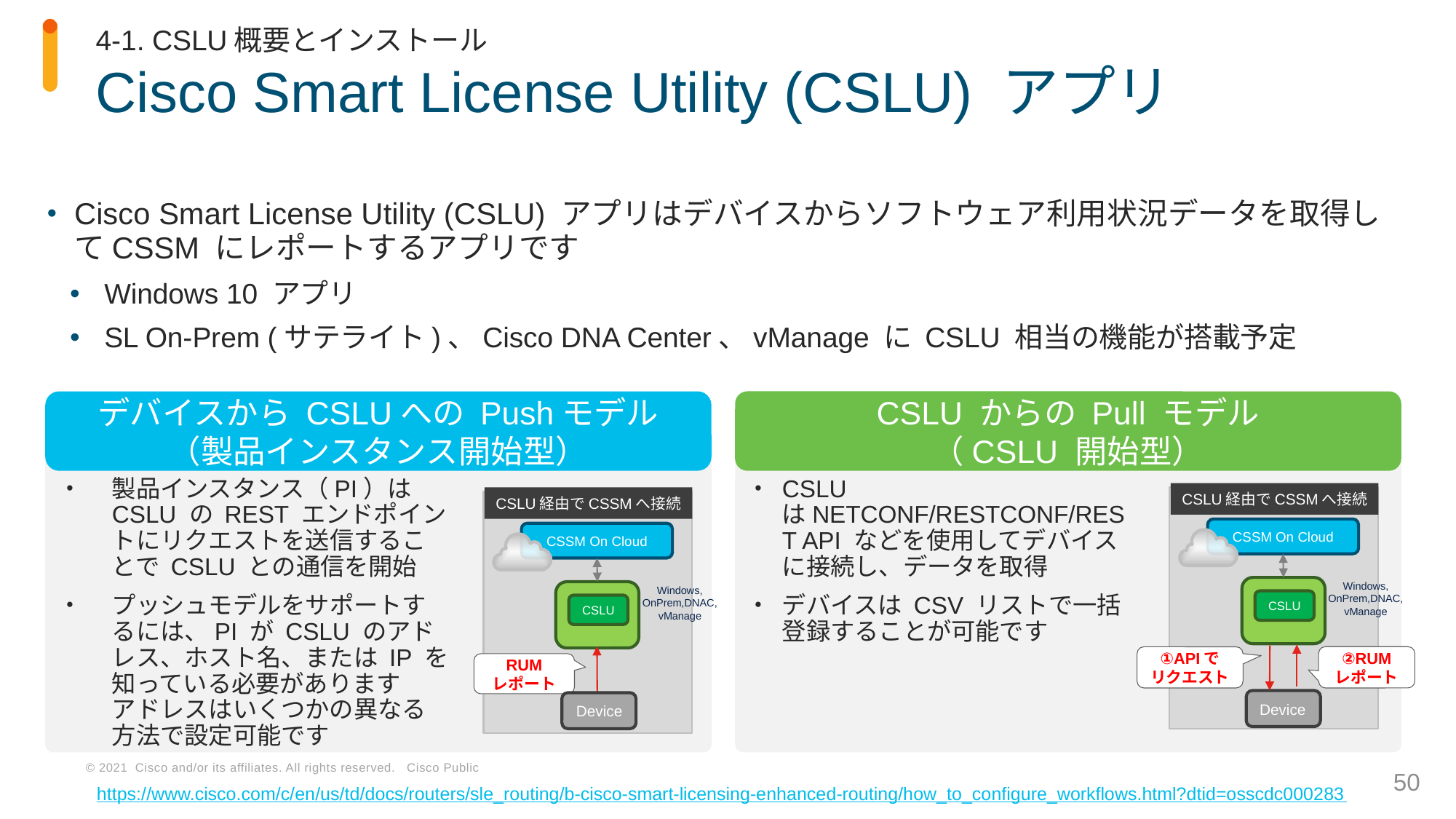

4-1. CSLU概要とインストール
# Cisco Smart License Utility (CSLU) アプリ
Cisco Smart License Utility (CSLU) アプリはデバイスからソフトウェア利用状況データを取得してCSSM にレポートするアプリです
Windows 10 アプリ
SL On-Prem (サテライト)、Cisco DNA Center、vManage に CSLU 相当の機能が搭載予定

デバイスから CSLUへの Pushモデル
（製品インスタンス開始型）
CSLU からの Pull モデル
（CSLU 開始型）

製品インスタンス（PI）は CSLU の REST エンドポイントにリクエストを送信することで CSLU との通信を開始
プッシュモデルをサポートするには、PI が CSLU のアドレス、ホスト名、または IP を知っている必要があります
アドレスはいくつかの異なる方法で設定可能です
CSLU はNETCONF/RESTCONF/REST API などを使用してデバイスに接続し、データを取得
デバイスは CSV リストで一括登録することが可能です
CSLU経由でCSSMへ接続
CSLU経由でCSSMへ接続

CSSM On Cloud

CSLU

CSSM On Cloud

CSLU

Device

Windows, OnPrem,DNAC, vManage
Windows, OnPrem,DNAC, vManage
②RUM
レポート
①APIで
リクエスト
RUM
レポート

Device
50
https://www.cisco.com/c/en/us/td/docs/routers/sle_routing/b-cisco-smart-licensing-enhanced-routing/how_to_configure_workflows.html?dtid=osscdc000283